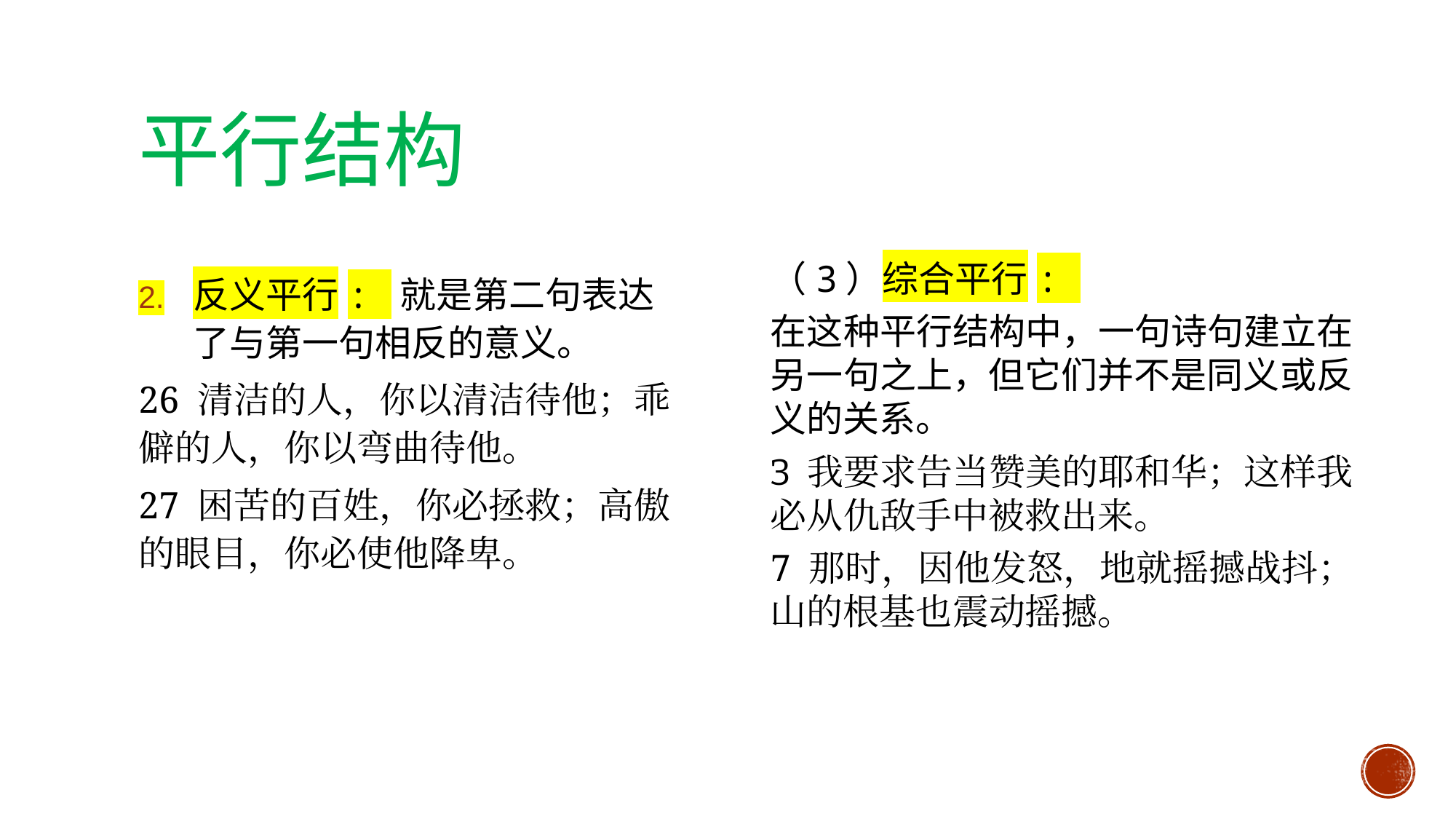

# 平行结构
（3）综合平行:
在这种平行结构中，一句诗句建立在另一句之上，但它们并不是同义或反义的关系。
3 我要求告当赞美的耶和华；这样我必从仇敌手中被救出来。
7 那时，因他发怒，地就摇撼战抖；山的根基也震动摇撼。
反义平行: 就是第二句表达了与第一句相反的意义。
26 清洁的人，你以清洁待他；乖僻的人，你以弯曲待他。
27 困苦的百姓，你必拯救；高傲的眼目，你必使他降卑。